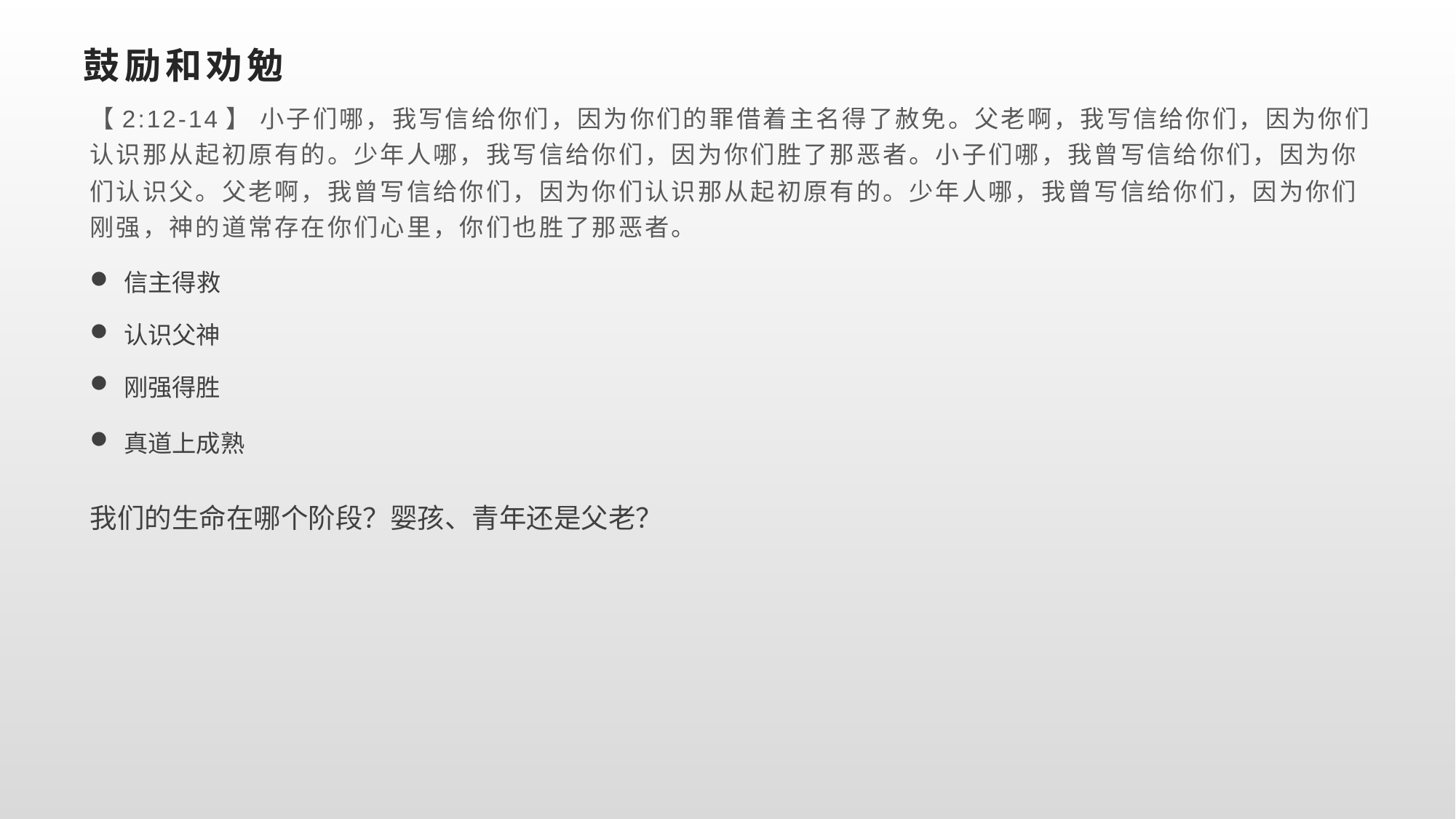

# 鼓励和劝勉
【2:12-14】 小子们哪，我写信给你们，因为你们的罪借着主名得了赦免。父老啊，我写信给你们，因为你们认识那从起初原有的。少年人哪，我写信给你们，因为你们胜了那恶者。小子们哪，我曾写信给你们，因为你们认识父。父老啊，我曾写信给你们，因为你们认识那从起初原有的。少年人哪，我曾写信给你们，因为你们刚强，神的道常存在你们心里，你们也胜了那恶者。
信主得救
认识父神
刚强得胜
真道上成熟
我们的生命在哪个阶段？婴孩、青年还是父老？